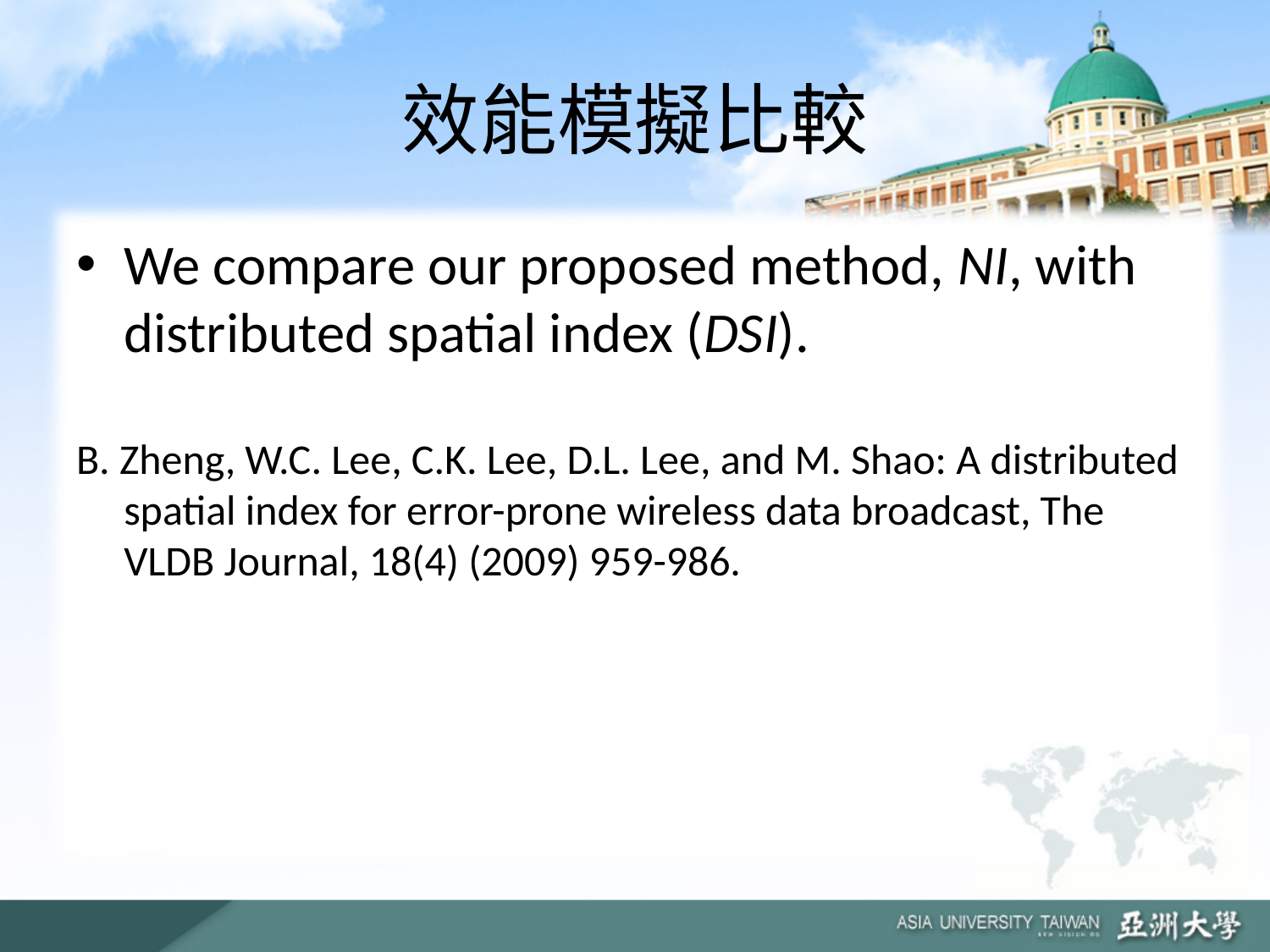

# 效能模擬比較
We compare our proposed method, NI, with  distributed spatial index (DSI).

B. Zheng, W.C. Lee, C.K. Lee, D.L. Lee, and M. Shao: A distributed spatial index for error-prone wireless data broadcast, The VLDB Journal, 18(4) (2009) 959-986.